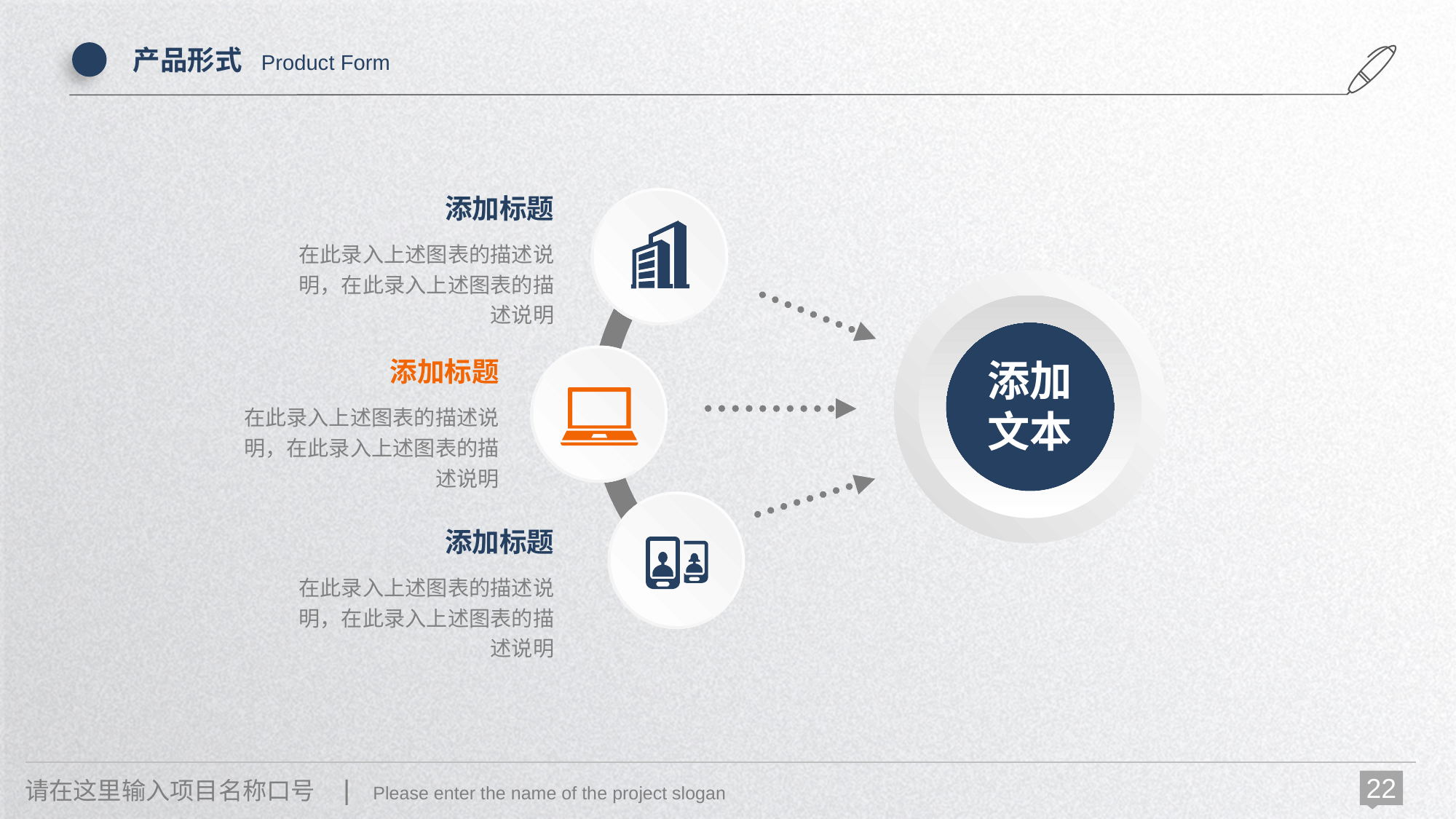

产品形式  Product Form

添加标题

在此录入上述图表的描述说明，在此录入上述图表的描述说明

添加
文本

添加标题
在此录入上述图表的描述说明，在此录入上述图表的描述说明

添加标题
在此录入上述图表的描述说明，在此录入上述图表的描述说明
请在这里输入项目名称口号    |   Please enter the name of the project slogan
22